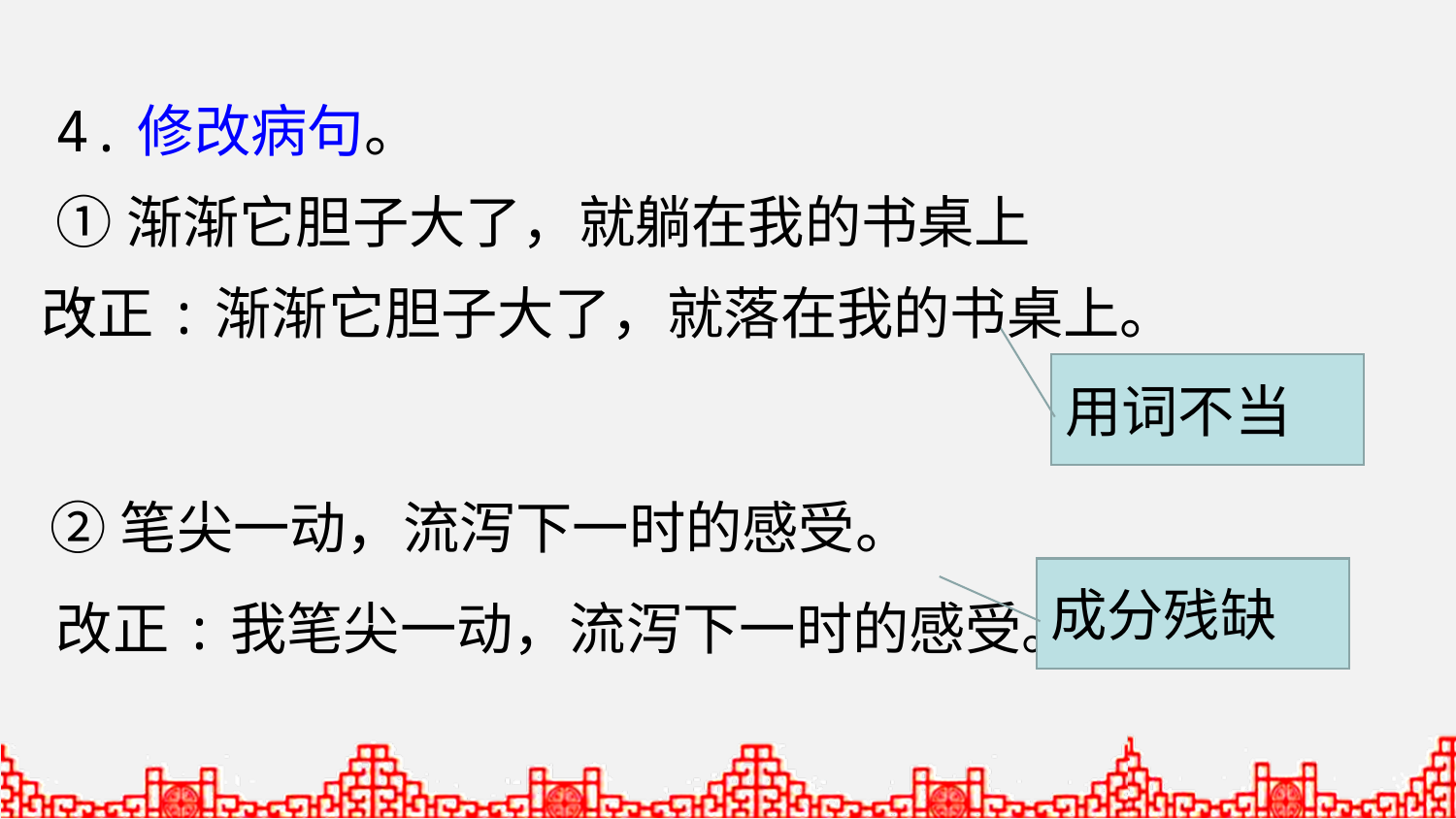

4.修改病句。
①渐渐它胆子大了，就躺在我的书桌上 。
改正:渐渐它胆子大了，就落在我的书桌上。
用词不当
②笔尖一动，流泻下一时的感受。
成分残缺
改正:我笔尖一动，流泻下一时的感受。